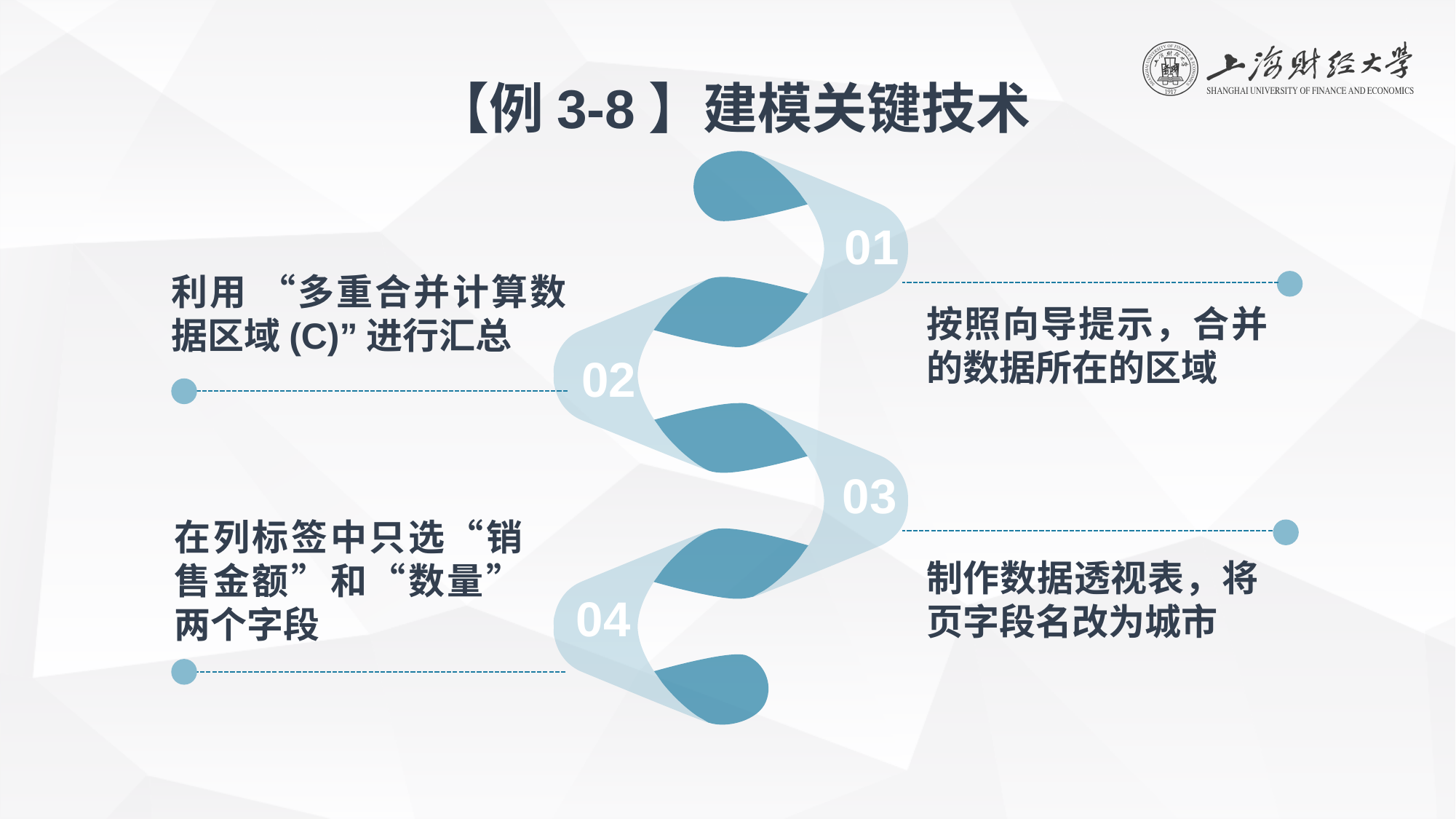

【例3-8】建模关键技术

01
利用 “多重合并计算数据区域(C)”进行汇总

按照向导提示，合并的数据所在的区域
02

03
在列标签中只选“销售金额”和“数量”两个字段

制作数据透视表，将页字段名改为城市
04